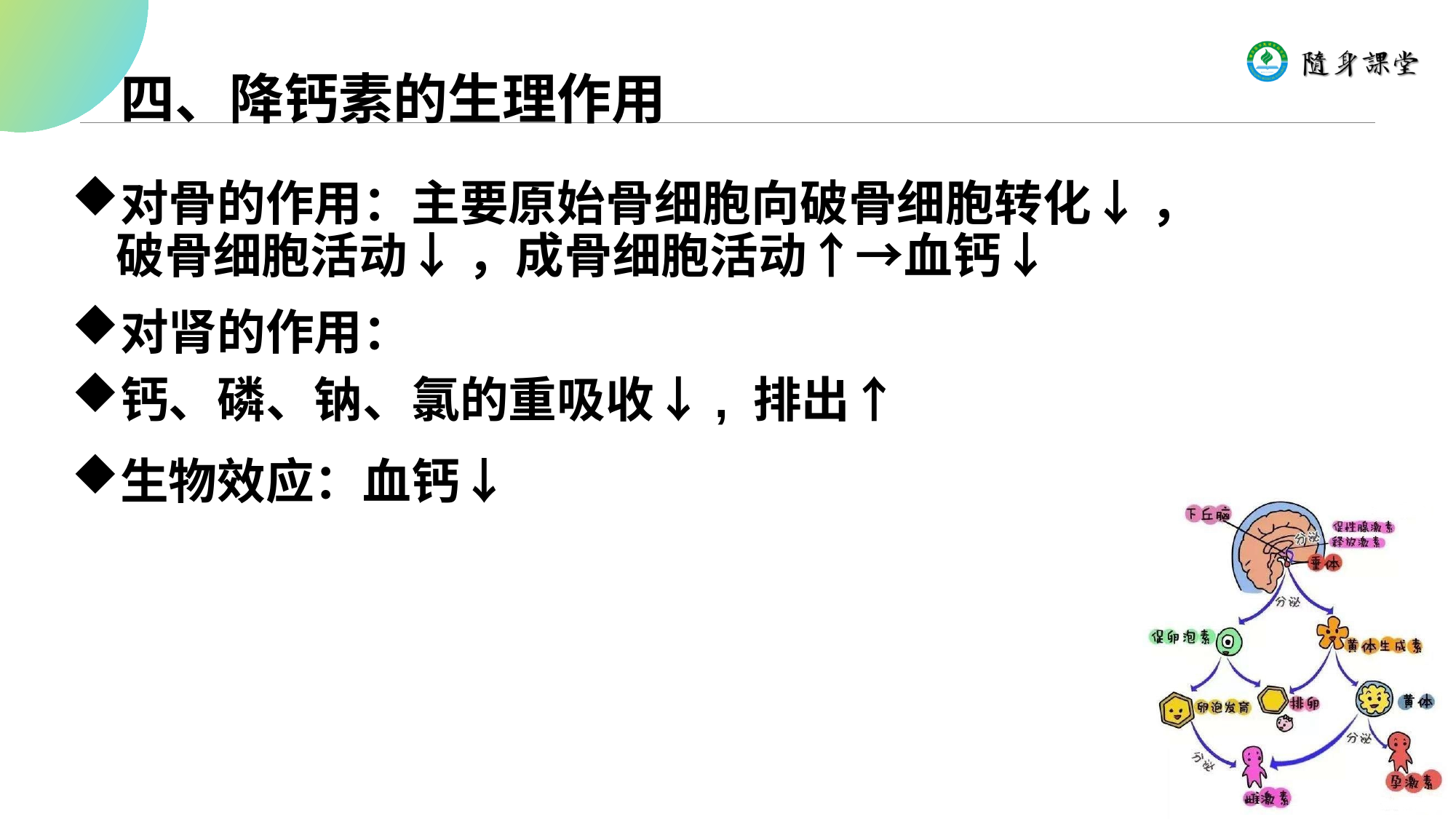

# 四、降钙素的生理作用
对骨的作用：主要原始骨细胞向破骨细胞转化↓ ，破骨细胞活动↓ ，成骨细胞活动↑→血钙↓
对肾的作用：
钙、磷、钠、氯的重吸收↓, 排出↑
生物效应：血钙↓